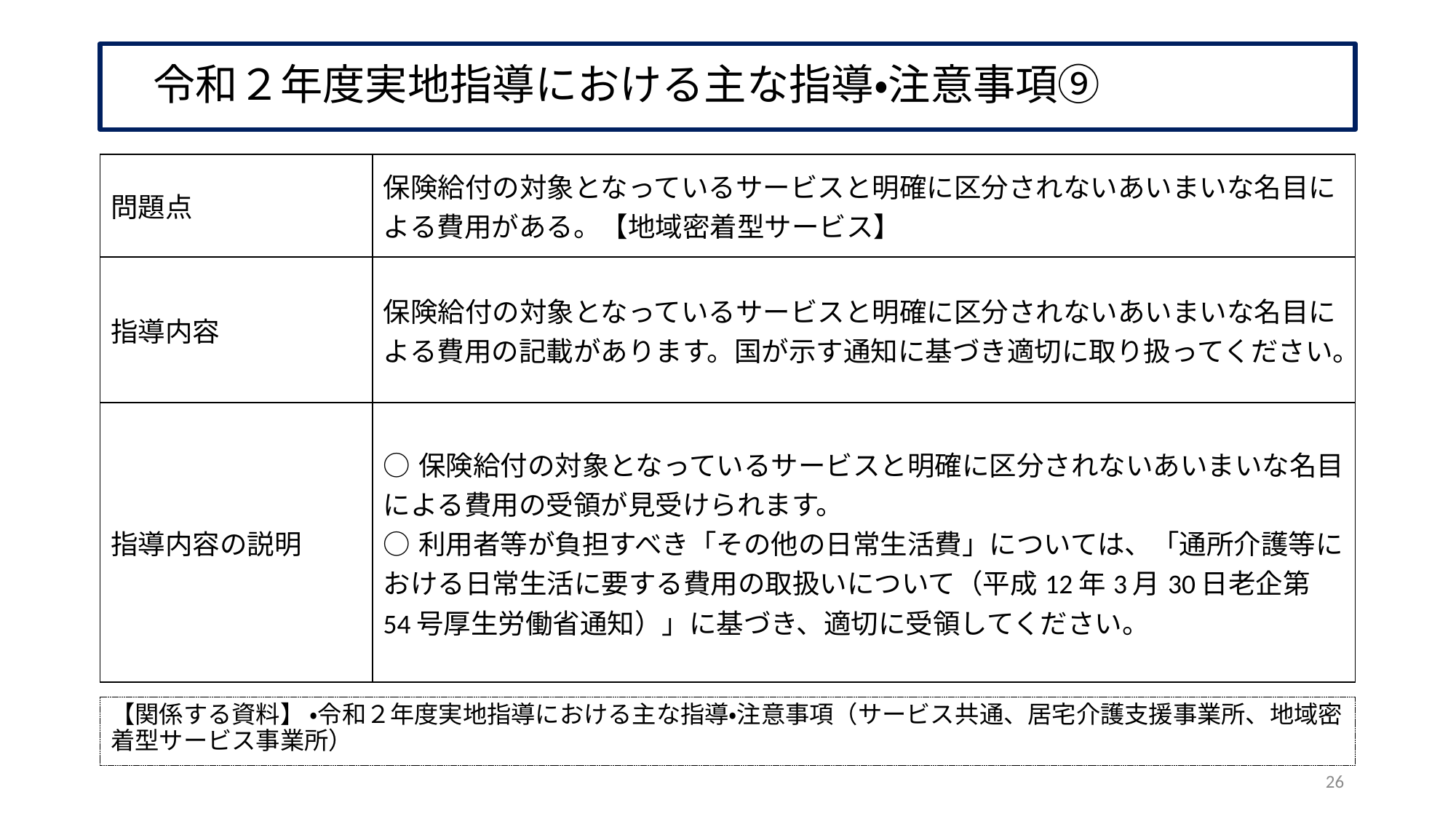

# 令和２年度実地指導における主な指導・注意事項⑨
| 問題点 | 保険給付の対象となっているサービスと明確に区分されないあいまいな名目による費用がある。【地域密着型サービス】 |
| --- | --- |
| 指導内容 | 保険給付の対象となっているサービスと明確に区分されないあいまいな名目による費用の記載があります。国が示す通知に基づき適切に取り扱ってください。 |
| 指導内容の説明 | ○保険給付の対象となっているサービスと明確に区分されないあいまいな名目による費用の受領が見受けられます。 ○利用者等が負担すべき「その他の日常生活費」については、「通所介護等における日常生活に要する費用の取扱いについて（平成12年3月30日老企第54号厚生労働省通知）」に基づき、適切に受領してください。 |
【関係する資料】 ・令和２年度実地指導における主な指導・注意事項（サービス共通、居宅介護支援事業所、地域密着型サービス事業所）
26